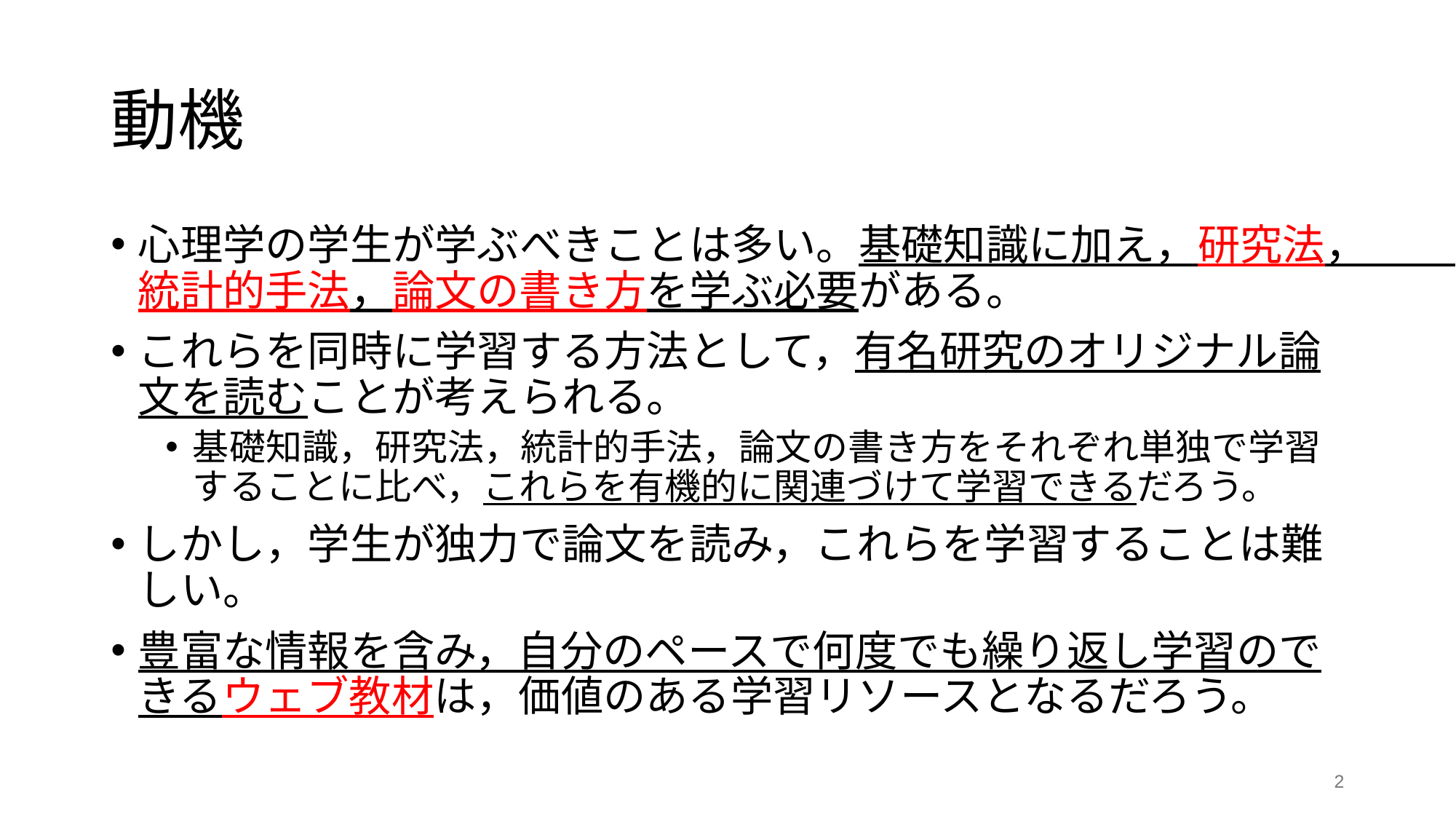

# 動機
心理学の学生が学ぶべきことは多い。基礎知識に加え，研究法，統計的手法，論文の書き方を学ぶ必要がある。
これらを同時に学習する方法として，有名研究のオリジナル論文を読むことが考えられる。
基礎知識，研究法，統計的手法，論文の書き方をそれぞれ単独で学習することに比べ，これらを有機的に関連づけて学習できるだろう。
しかし，学生が独力で論文を読み，これらを学習することは難しい。
豊富な情報を含み，自分のペースで何度でも繰り返し学習のできるウェブ教材は，価値のある学習リソースとなるだろう。

2